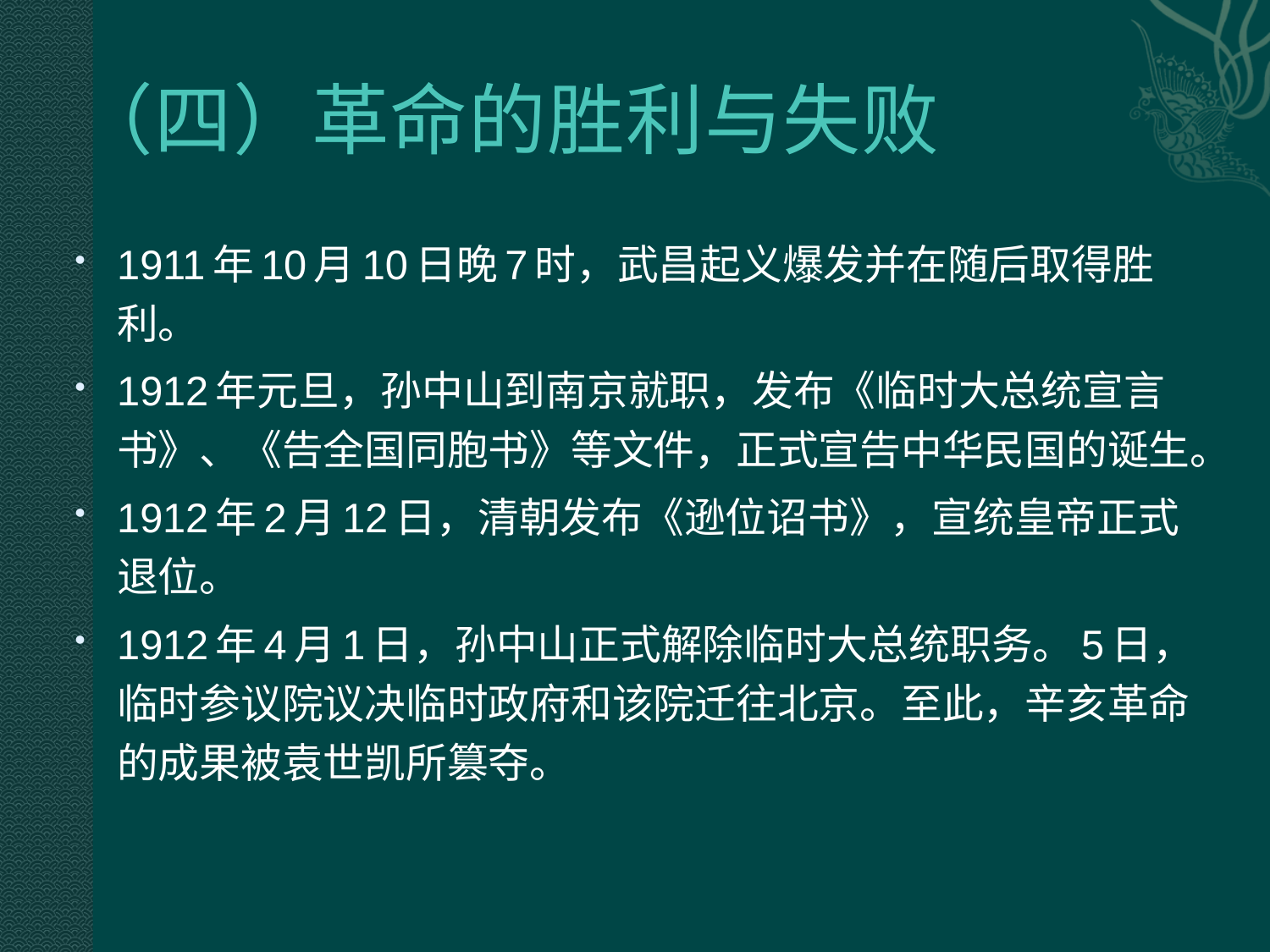

# （四）革命的胜利与失败
1911年10月10日晚7时，武昌起义爆发并在随后取得胜利。
1912年元旦，孙中山到南京就职，发布《临时大总统宣言书》、《告全国同胞书》等文件，正式宣告中华民国的诞生。
1912年2月12日，清朝发布《逊位诏书》，宣统皇帝正式退位。
1912年4月1日，孙中山正式解除临时大总统职务。5日，临时参议院议决临时政府和该院迁往北京。至此，辛亥革命的成果被袁世凯所篡夺。